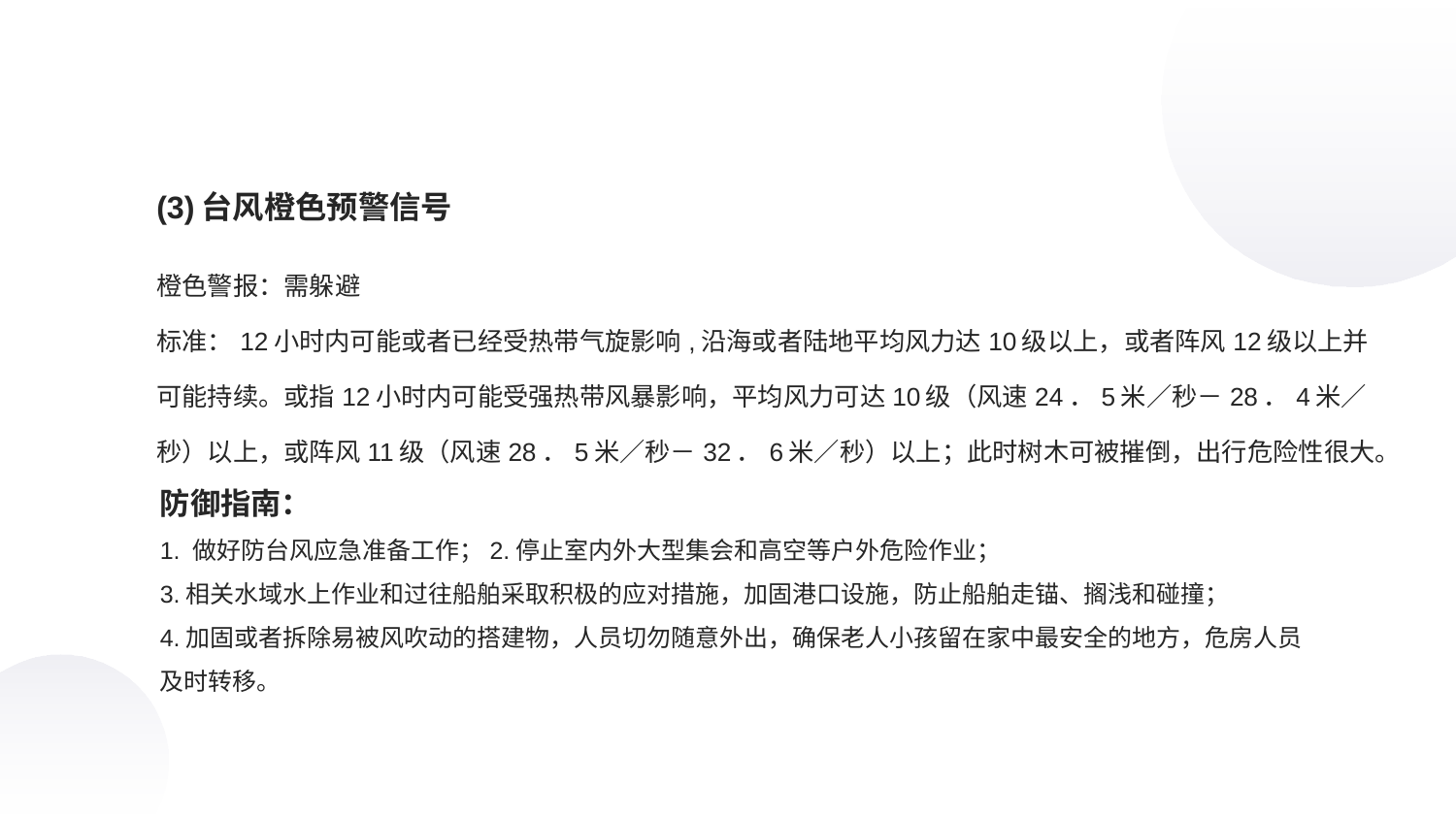

(3)台风橙色预警信号
橙色警报：需躲避
标准：12小时内可能或者已经受热带气旋影响,沿海或者陆地平均风力达10级以上，或者阵风12级以上并可能持续。或指12小时内可能受强热带风暴影响，平均风力可达10级（风速24．5米／秒－28．4米／秒）以上，或阵风11级（风速28．5米／秒－32．6米／秒）以上；此时树木可被摧倒，出行危险性很大。
防御指南：
1. 做好防台风应急准备工作；2.停止室内外大型集会和高空等户外危险作业；
3.相关水域水上作业和过往船舶采取积极的应对措施，加固港口设施，防止船舶走锚、搁浅和碰撞；
4.加固或者拆除易被风吹动的搭建物，人员切勿随意外出，确保老人小孩留在家中最安全的地方，危房人员及时转移。